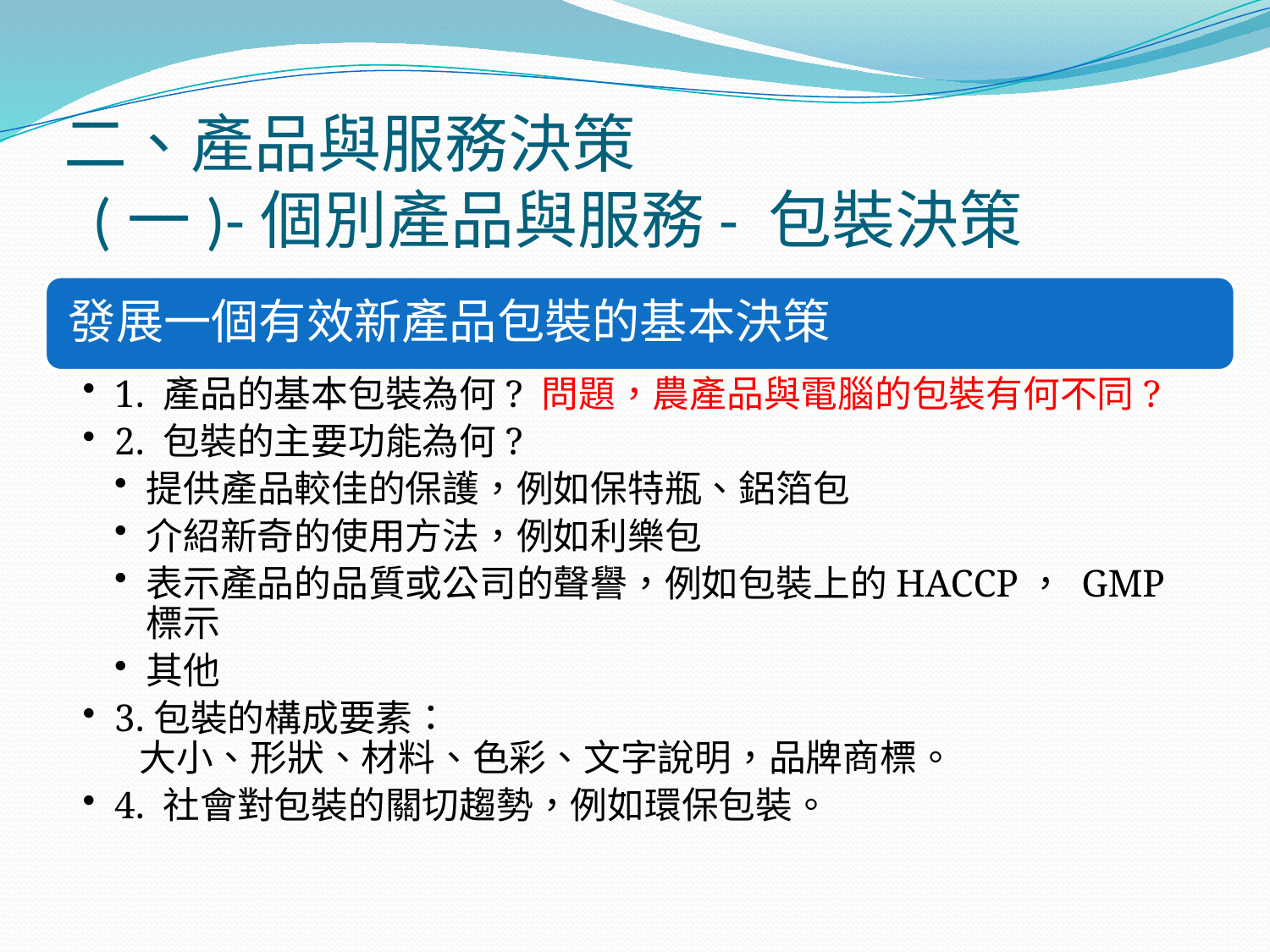

# 二、產品與服務決策 (一)-個別產品與服務- 包裝決策
發展一個有效新產品包裝的基本決策
1. 產品的基本包裝為何? 問題，農產品與電腦的包裝有何不同?
2. 包裝的主要功能為何?
提供產品較佳的保護，例如保特瓶、鋁箔包
介紹新奇的使用方法，例如利樂包
表示產品的品質或公司的聲譽，例如包裝上的HACCP， GMP標示
其他
3.包裝的構成要素：
   大小、形狀、材料、色彩、文字說明，品牌商標。
4. 社會對包裝的關切趨勢，例如環保包裝。